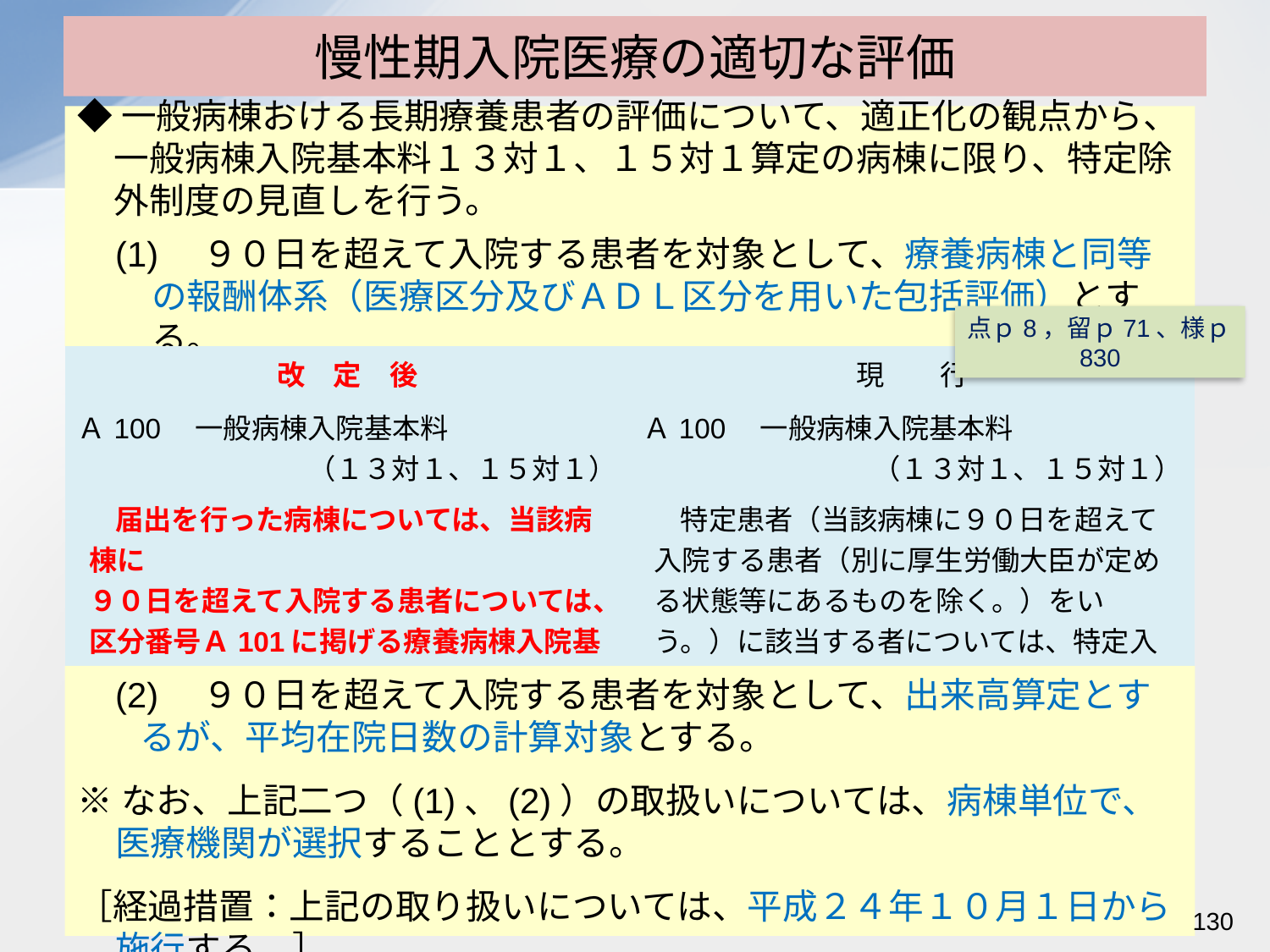

# 慢性期入院医療の適切な評価
◆一般病棟おける長期療養患者の評価について、適正化の観点から、一般病棟入院基本料１３対１、１５対１算定の病棟に限り、特定除外制度の見直しを行う。
(1)　９０日を超えて入院する患者を対象として、療養病棟と同等の報酬体系（医療区分及びＡＤＬ区分を用いた包括評価）とする。
点ｐ8，留ｐ71、様ｐ830
| 改　定　後 | 現　　行 |
| --- | --- |
| Ａ100　一般病棟入院基本料 （１３対１、１５対１） 届出を行った病棟については、当該病棟に ９０日を超えて入院する患者については、区分番号Ａ101に掲げる療養病棟入院基本料１の例により算定する。 | Ａ100　一般病棟入院基本料 （１３対１、１５対１） 特定患者（当該病棟に９０日を超えて入院する患者（別に厚生労働大臣が定める状態等にあるものを除く。）をいう。）に該当する者については、特定入院基本料として９２８点を算定する。 |
(2)　９０日を超えて入院する患者を対象として、出来高算定とするが、平均在院日数の計算対象とする。
※なお、上記二つ（(1)、(2)）の取扱いについては、病棟単位で、医療機関が選択することとする。
［経過措置：上記の取り扱いについては、平成２４年１０月１日から施行する。］
130